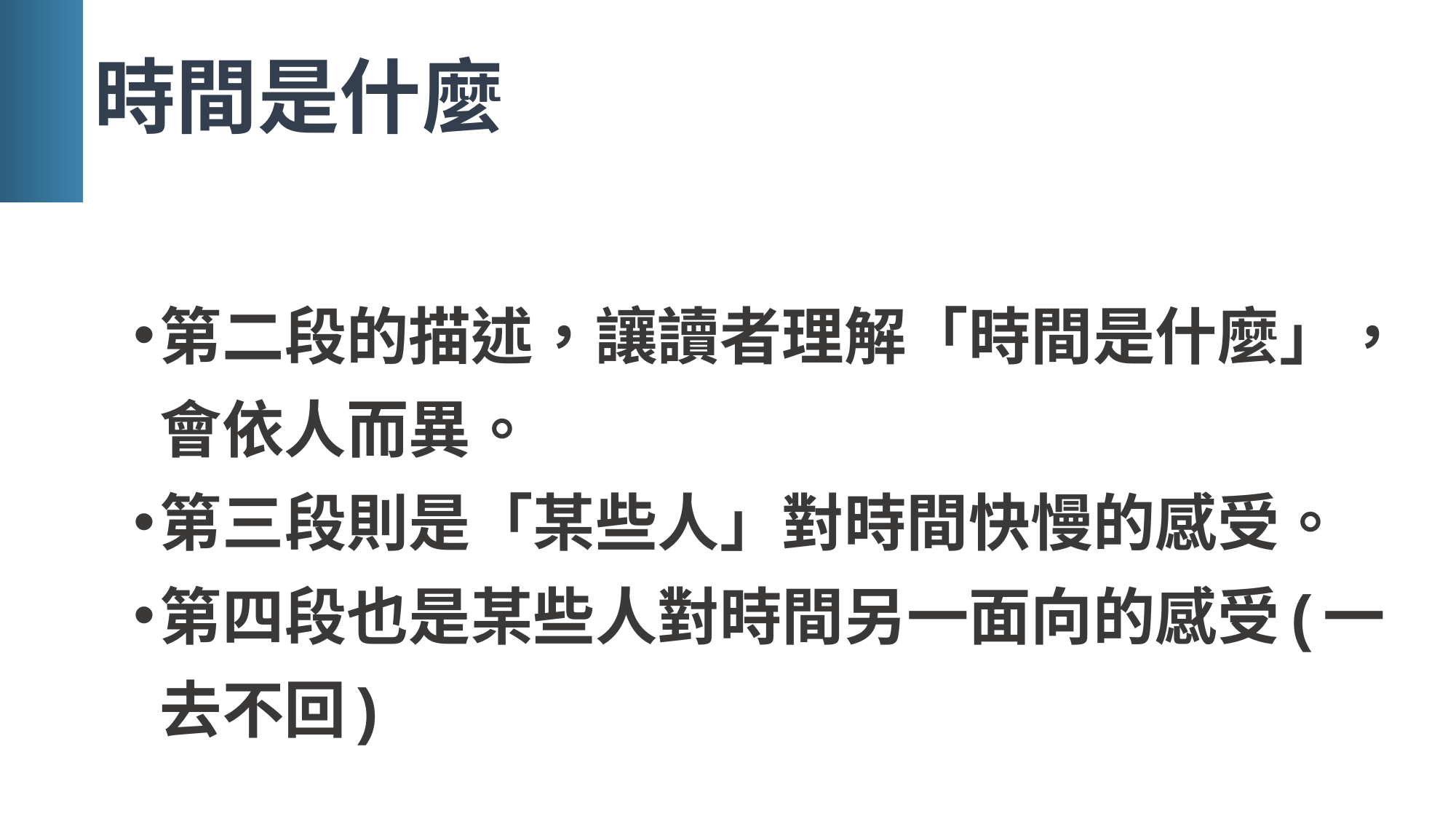

# 時間是什麼
第二段的描述，讓讀者理解「時間是什麼」，會依人而異。
第三段則是「某些人」對時間快慢的感受。
第四段也是某些人對時間另一面向的感受(一去不回)